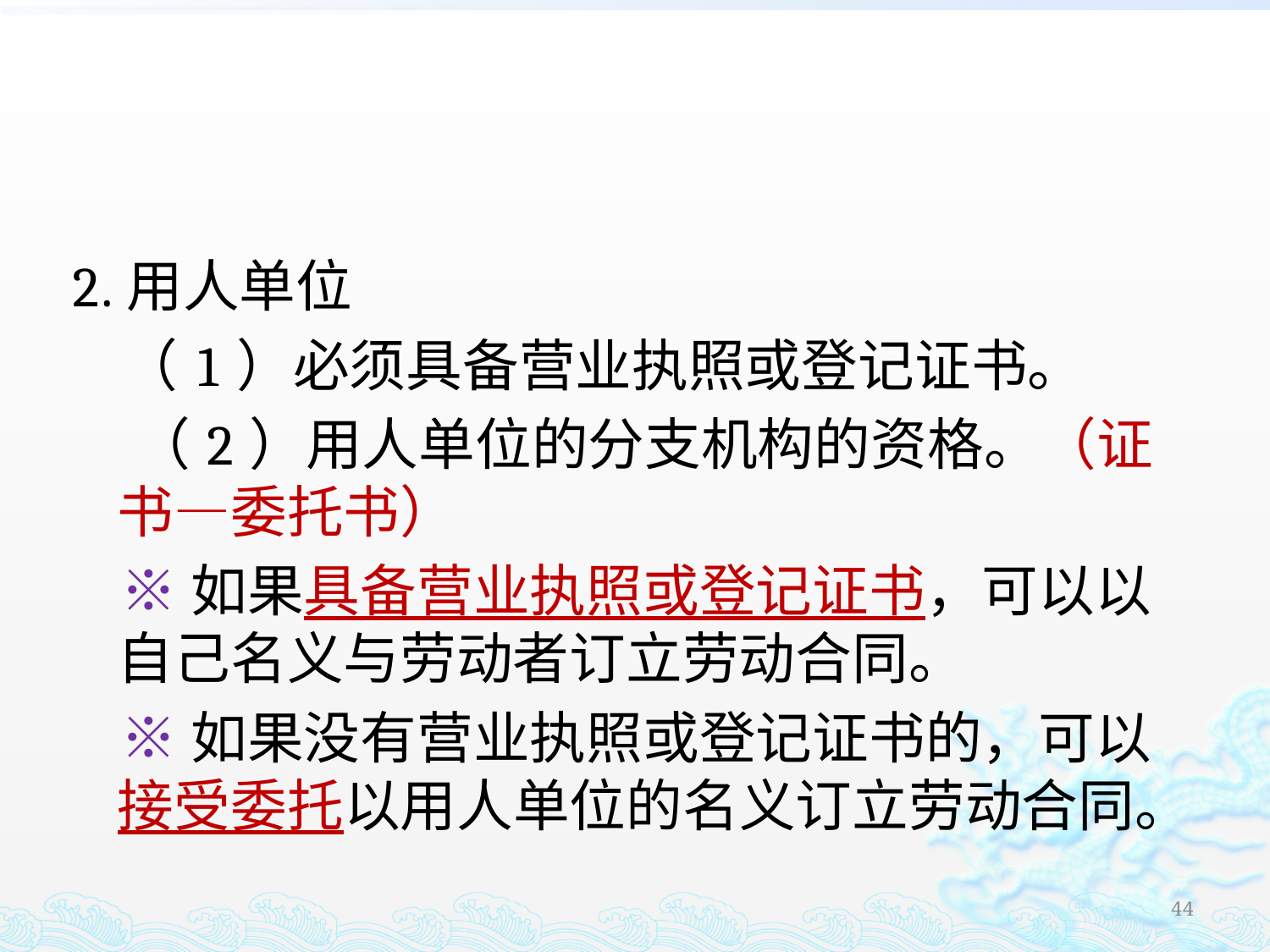

#
2.用人单位
   （1）必须具备营业执照或登记证书。
    （2）用人单位的分支机构的资格。（证书—委托书）
    ※如果具备营业执照或登记证书，可以以自己名义与劳动者订立劳动合同。
    ※如果没有营业执照或登记证书的，可以接受委托以用人单位的名义订立劳动合同。
44